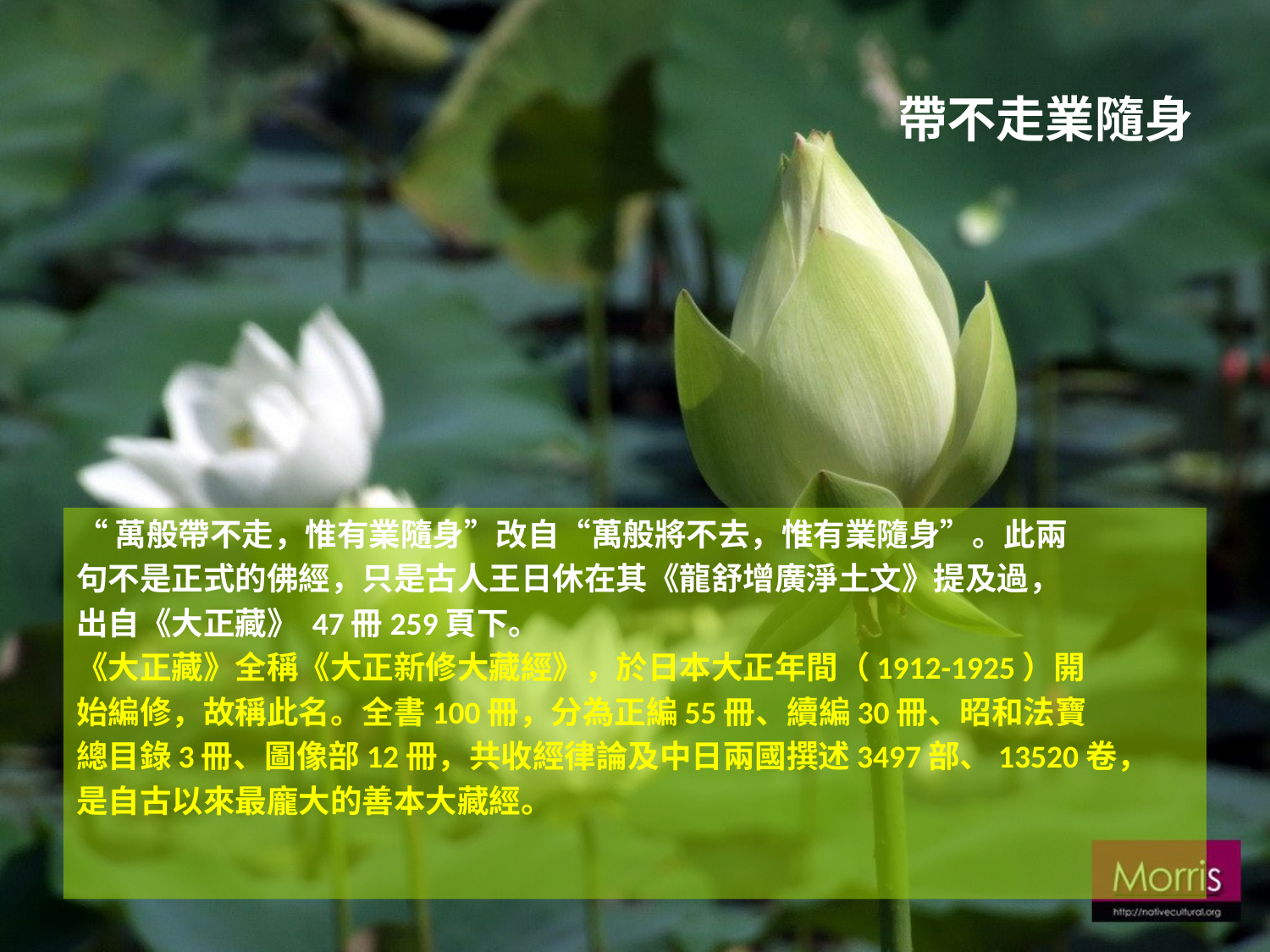

# 帶不走業隨身

“萬般帶不走，惟有業隨身”改自“萬般將不去，惟有業隨身”。此兩
句不是正式的佛經，只是古人王日休在其《龍舒增廣淨土文》提及過，
出自《大正藏》 47冊259頁下。
《大正藏》全稱《大正新修大藏經》，於日本大正年間（1912-1925）開
始編修，故稱此名。全書100冊，分為正編55冊、續編30冊、昭和法寶
總目錄3冊、圖像部12冊，共收經律論及中日兩國撰述3497部、13520卷，
是自古以來最龐大的善本大藏經。